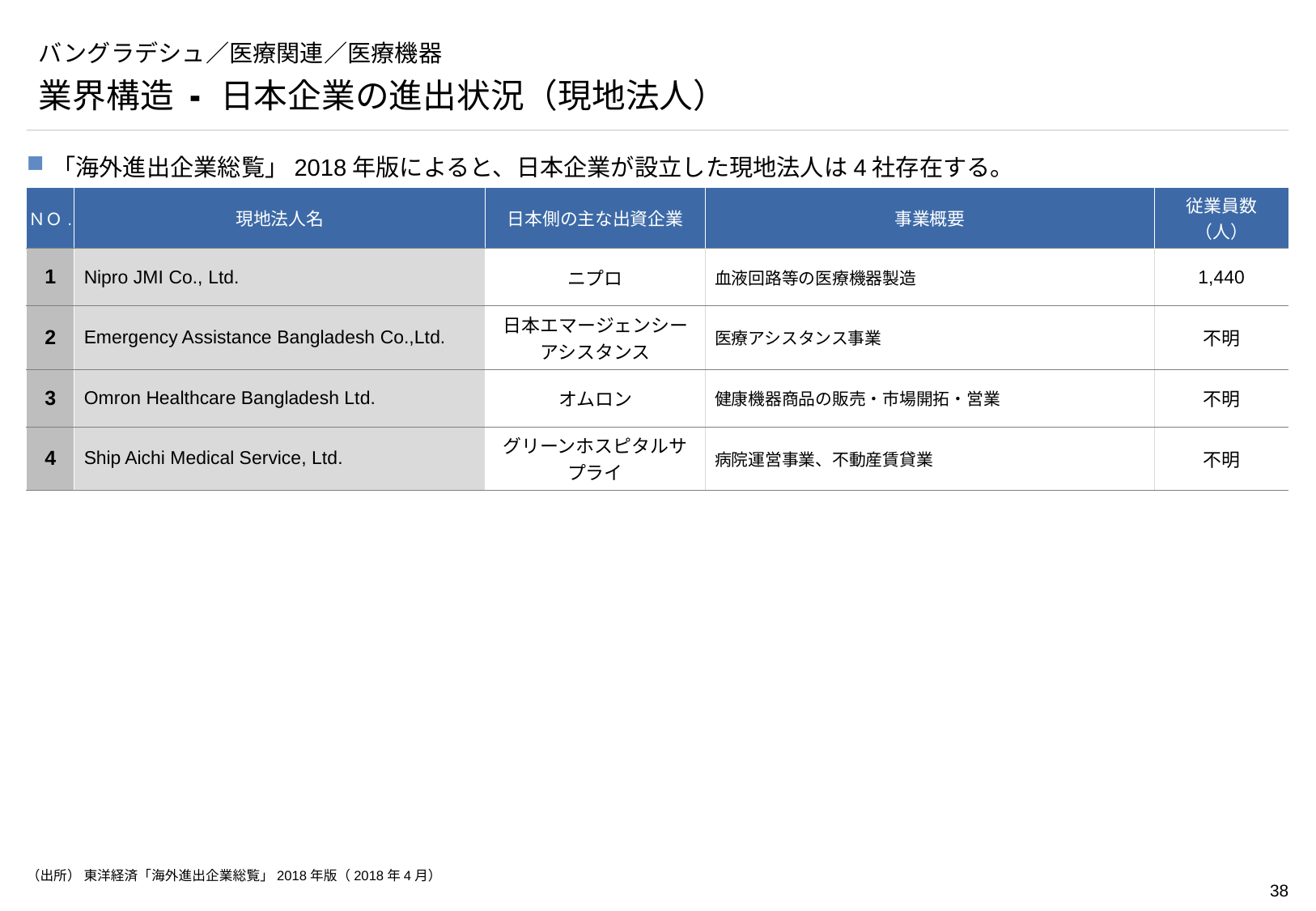

# バングラデシュ／医療関連／医療機器
業界構造 - 日本企業の進出状況（現地法人）
「海外進出企業総覧」2018年版によると、日本企業が設立した現地法人は4社存在する。
| ＮＯ. | 現地法人名 | 日本側の主な出資企業 | 事業概要 | 従業員数（人） |
| --- | --- | --- | --- | --- |
| 1 | Nipro JMI Co., Ltd. | ニプロ | 血液回路等の医療機器製造 | 1,440 |
| 2 | Emergency Assistance Bangladesh Co.,Ltd. | 日本エマージェンシーアシスタンス | 医療アシスタンス事業 | 不明 |
| 3 | Omron Healthcare Bangladesh Ltd. | オムロン | 健康機器商品の販売・市場開拓・営業 | 不明 |
| 4 | Ship Aichi Medical Service, Ltd. | グリーンホスピタルサプライ | 病院運営事業、不動産賃貸業 | 不明 |
（出所） 東洋経済「海外進出企業総覧」2018年版（2018年4月）